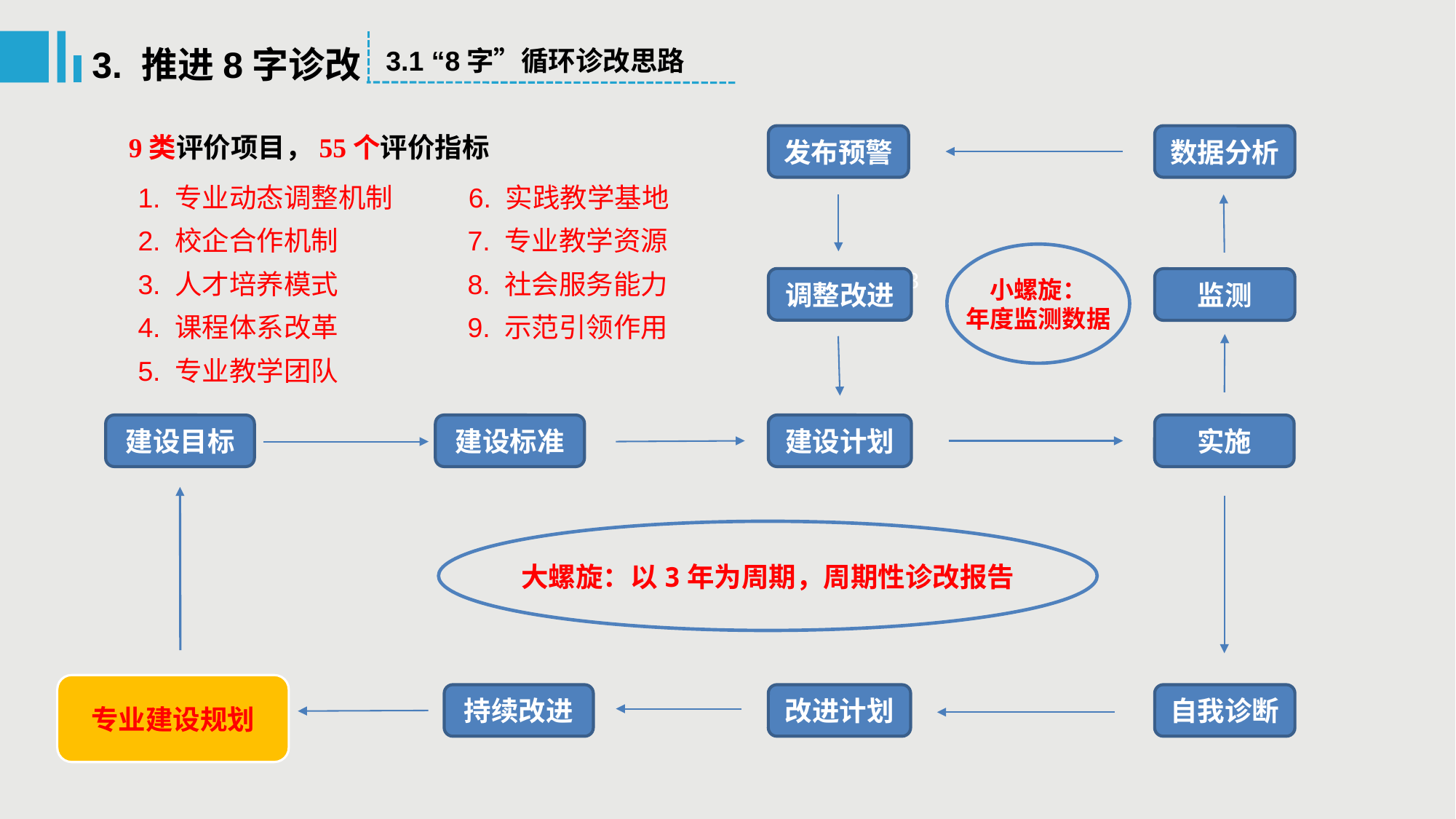

3. 推进8字诊改
3.1 “8字”循环诊改思路

9类评价项目，55个评价指标

发布预警

数据分析

1. 专业动态调整机制
6. 实践教学基地
2. 校企合作机制
7. 专业教学资源
小螺旋：
年度监测数据
Text 03
3. 人才培养模式
8. 社会服务能力

调整改进

监测

4. 课程体系改革
9. 示范引领作用
5. 专业教学团队

建设目标

建设标准

建设计划

实施
大螺旋：以3年为周期，周期性诊改报告

专业建设规划

持续改进

改进计划

自我诊断